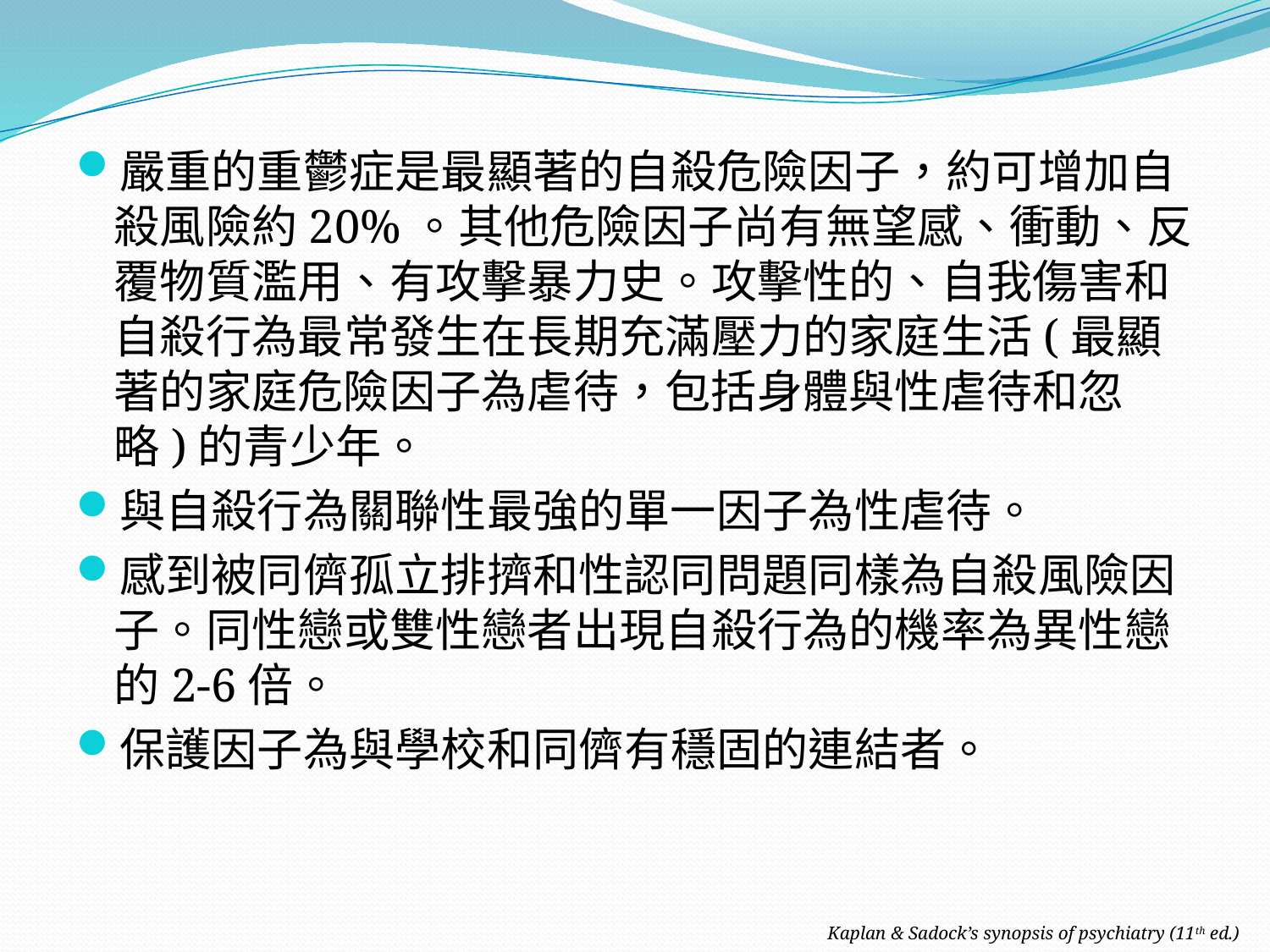

嚴重的重鬱症是最顯著的自殺危險因子，約可增加自殺風險約20%。其他危險因子尚有無望感、衝動、反覆物質濫用、有攻擊暴力史。攻擊性的、自我傷害和自殺行為最常發生在長期充滿壓力的家庭生活(最顯著的家庭危險因子為虐待，包括身體與性虐待和忽略)的青少年。
與自殺行為關聯性最強的單一因子為性虐待。
感到被同儕孤立排擠和性認同問題同樣為自殺風險因子。同性戀或雙性戀者出現自殺行為的機率為異性戀的2-6倍。
保護因子為與學校和同儕有穩固的連結者。
Kaplan & Sadock’s synopsis of psychiatry (11th ed.)